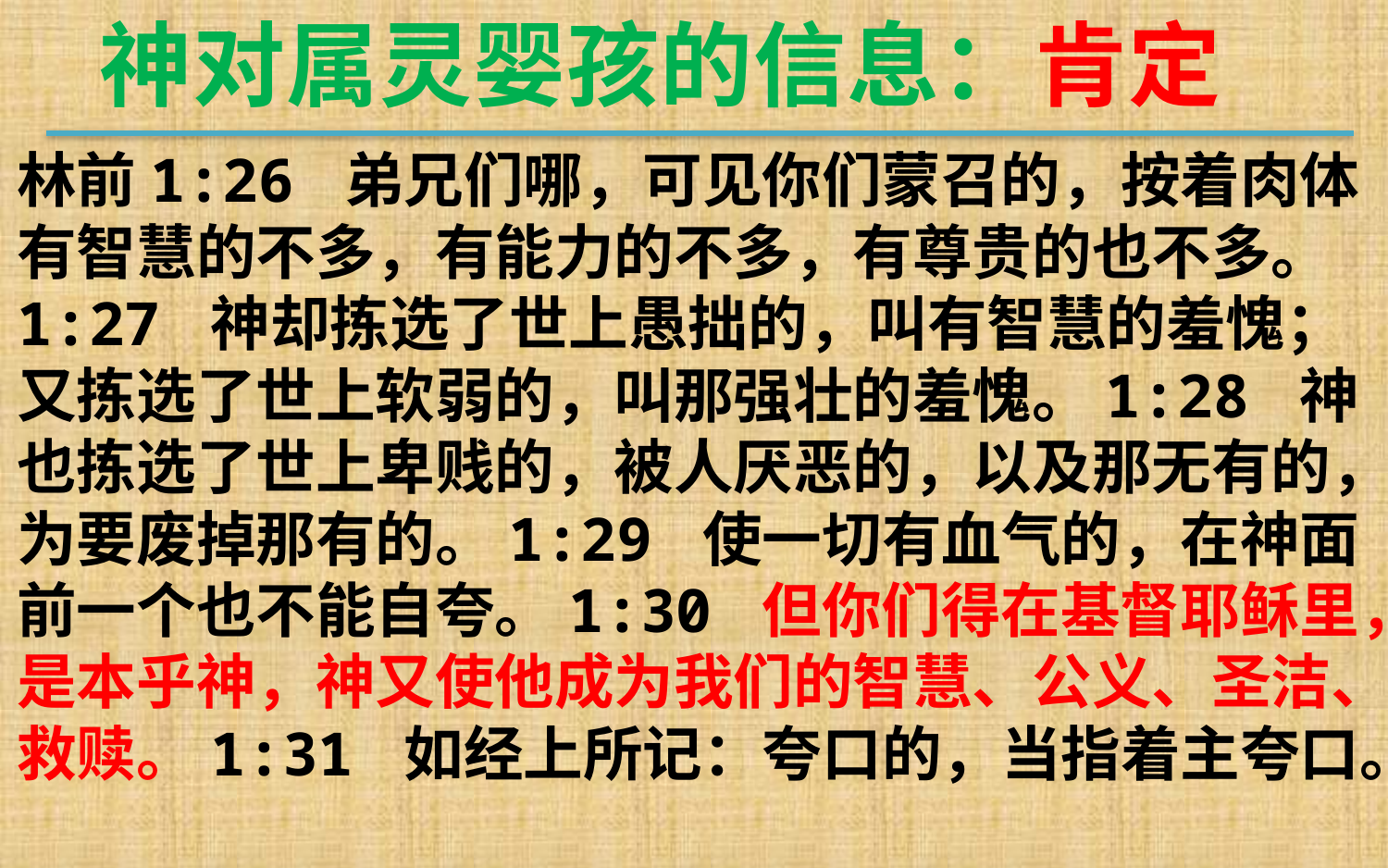

神对属灵婴孩的信息：肯定
林前1:26 弟兄们哪，可见你们蒙召的，按着肉体有智慧的不多，有能力的不多，有尊贵的也不多。1:27 神却拣选了世上愚拙的，叫有智慧的羞愧；又拣选了世上软弱的，叫那强壮的羞愧。1:28 神也拣选了世上卑贱的，被人厌恶的，以及那无有的，为要废掉那有的。1:29 使一切有血气的，在神面前一个也不能自夸。1:30 但你们得在基督耶稣里，是本乎神，神又使他成为我们的智慧、公义、圣洁、救赎。1:31 如经上所记：夸口的，当指着主夸口。